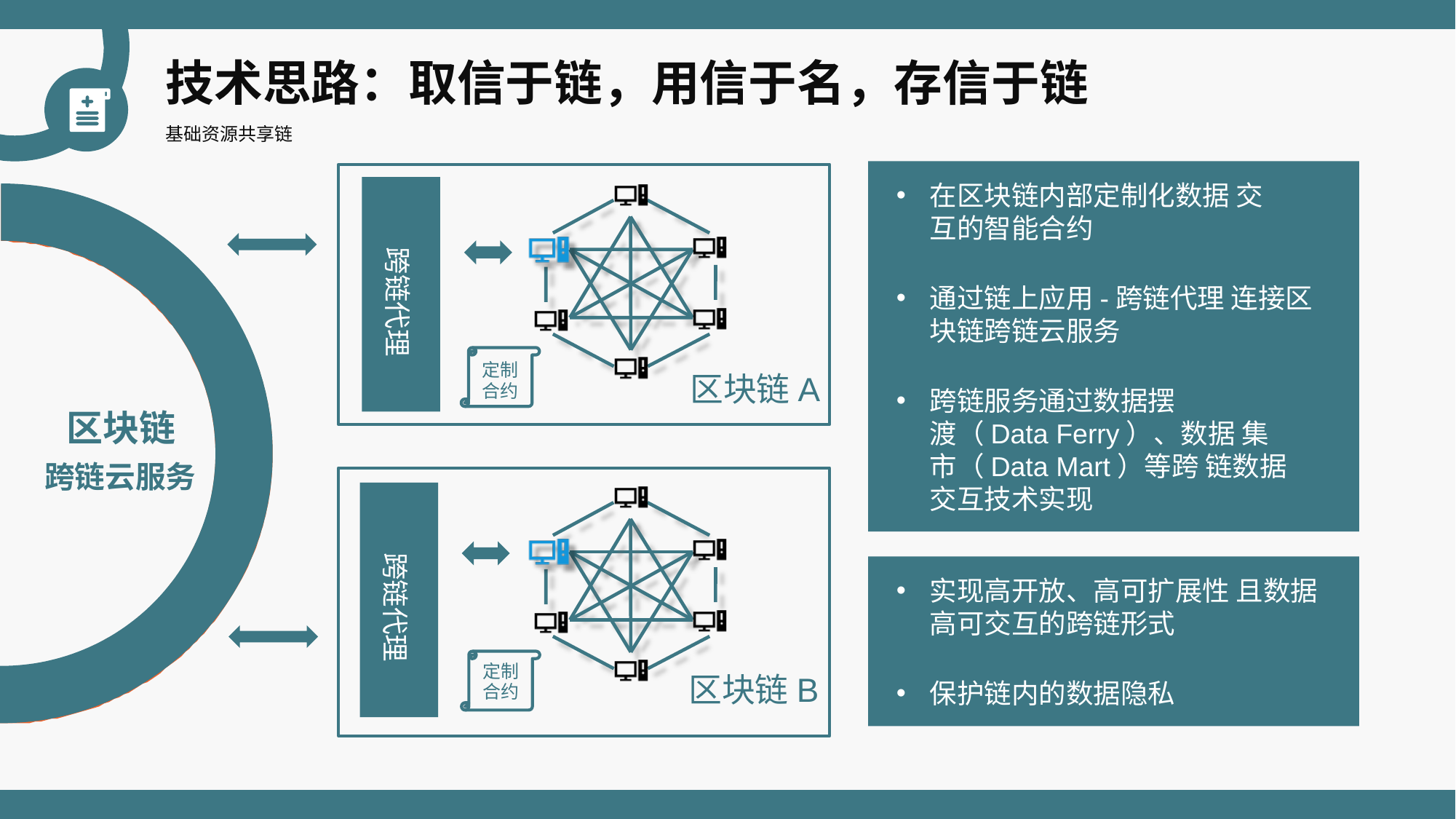

技术思路：取信于链，用信于名，存信于链
在区块链内部定制化数据 交互的智能合约

通过链上应用-跨链代理 连接区块链跨链云服务

跨链服务通过数据摆
渡（Data Ferry）、数据 集市（Data Mart）等跨 链数据交互技术实现

跨链代理

定制合约
区块链A

区块链
跨链云服务

跨链代理

实现高开放、高可扩展性 且数据高可交互的跨链形式

保护链内的数据隐私

定制
合约
区块链B